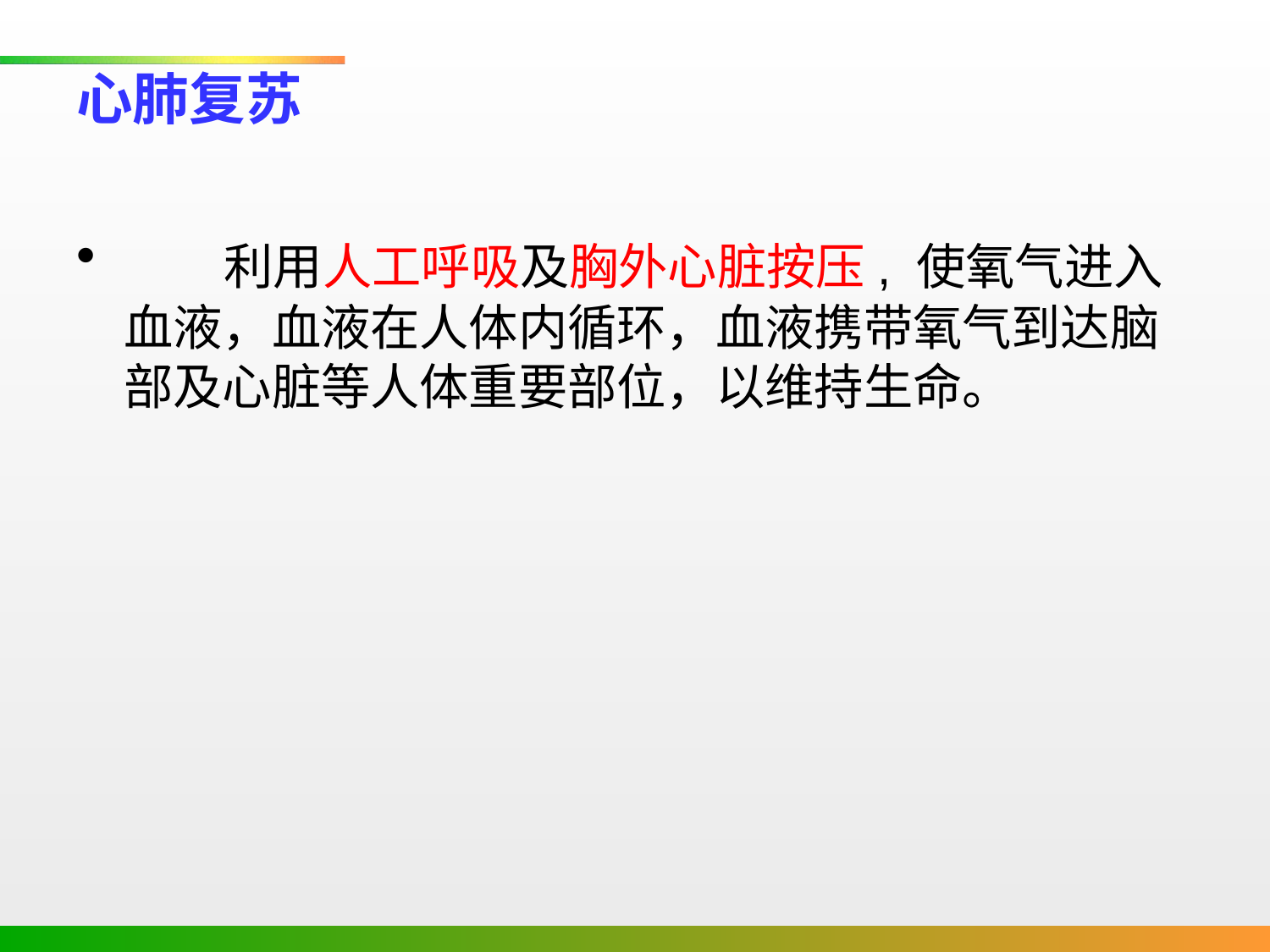

# 心肺复苏
       利用人工呼吸及胸外心脏按压, 使氧气进入血液，血液在人体内循环，血液携带氧气到达脑部及心脏等人体重要部位，以维持生命。